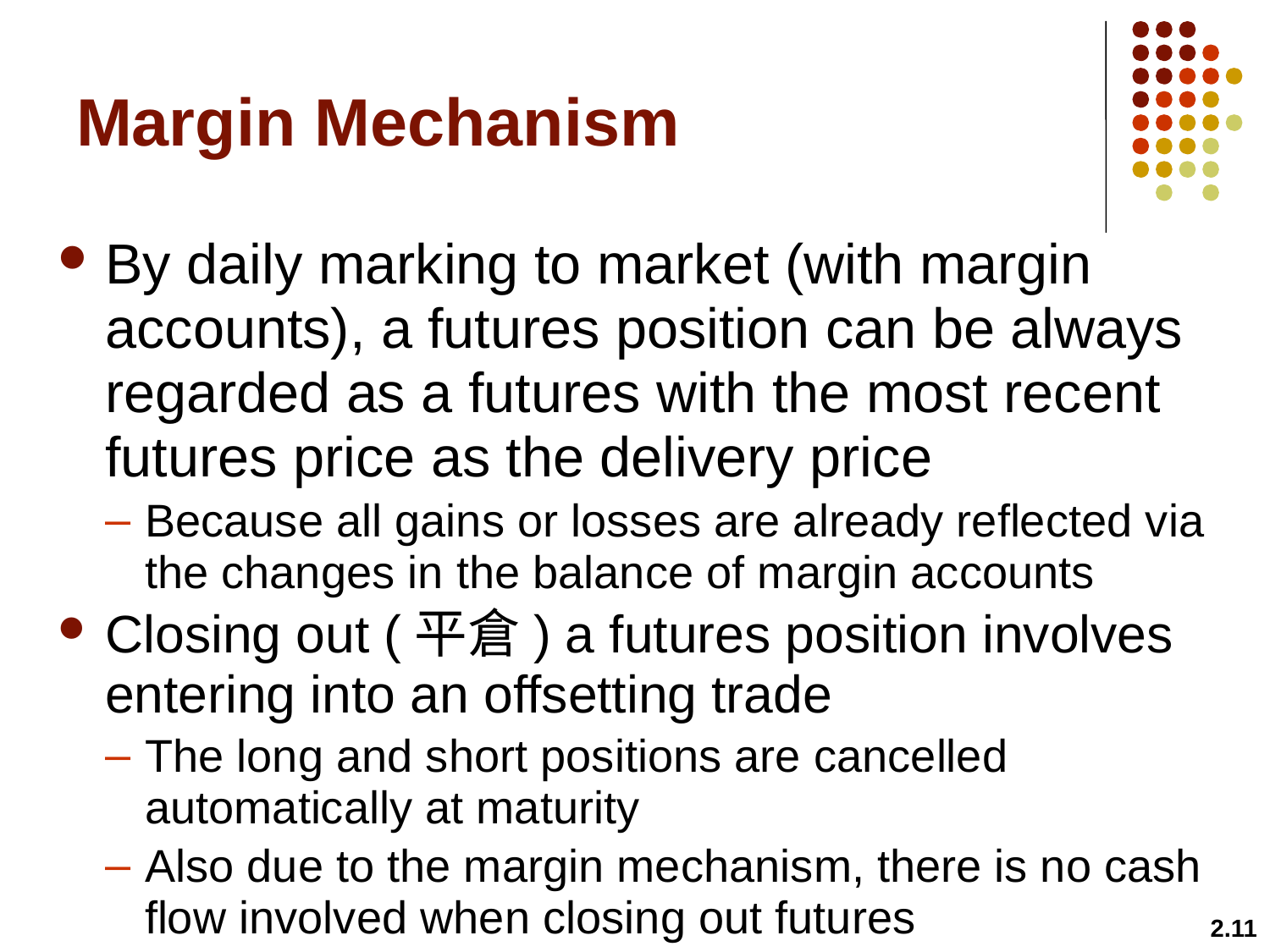

# Margin Mechanism
By daily marking to market (with margin accounts), a futures position can be always regarded as a futures with the most recent futures price as the delivery price
Because all gains or losses are already reflected via the changes in the balance of margin accounts
Closing out (平倉) a futures position involves entering into an offsetting trade
The long and short positions are cancelled automatically at maturity
Also due to the margin mechanism, there is no cash flow involved when closing out futures
2.11